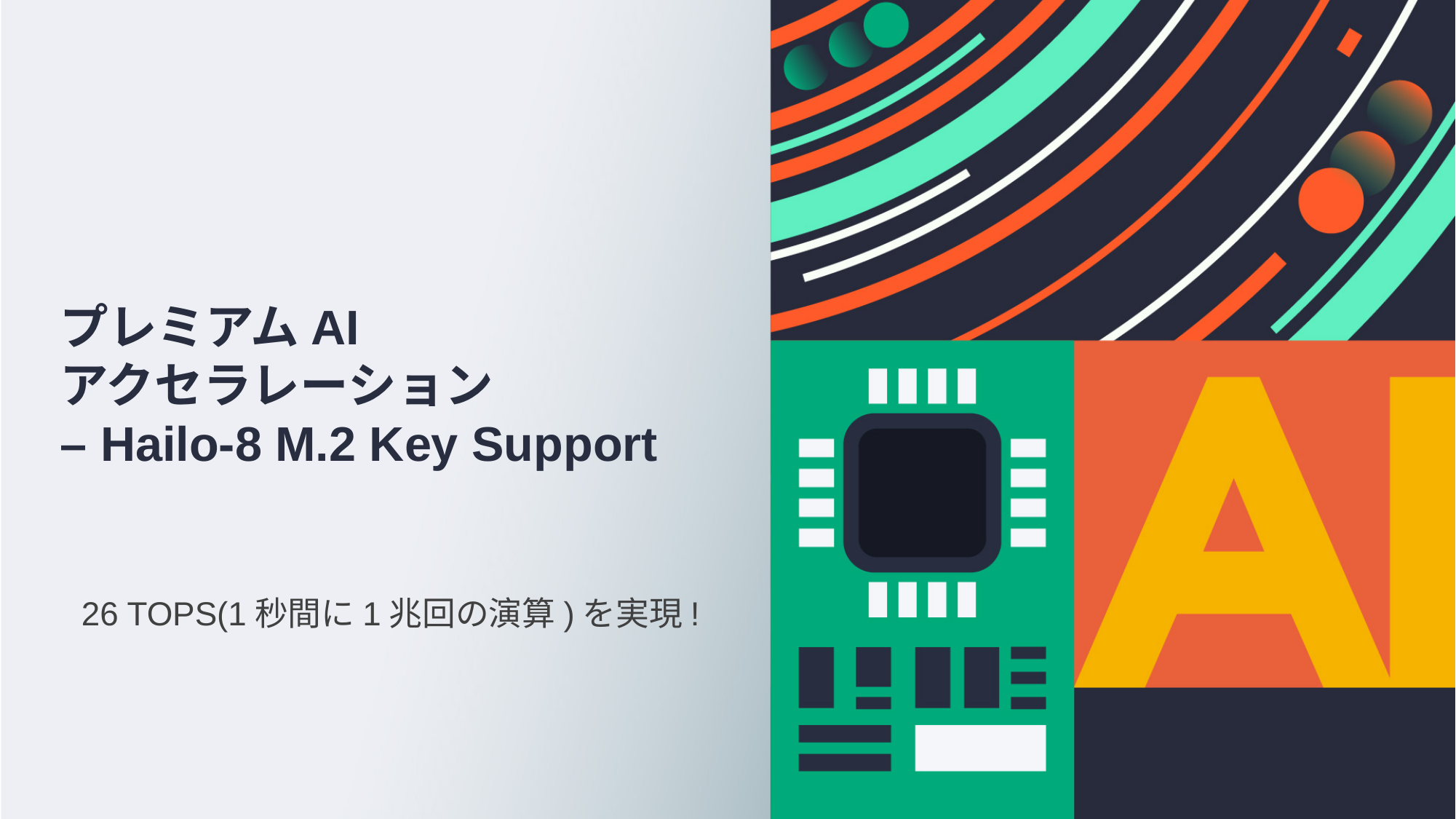

プレミアムAI
アクセラレーション
– Hailo-8 M.2 Key Support
26 TOPS(1秒間に1兆回の演算)を実現!